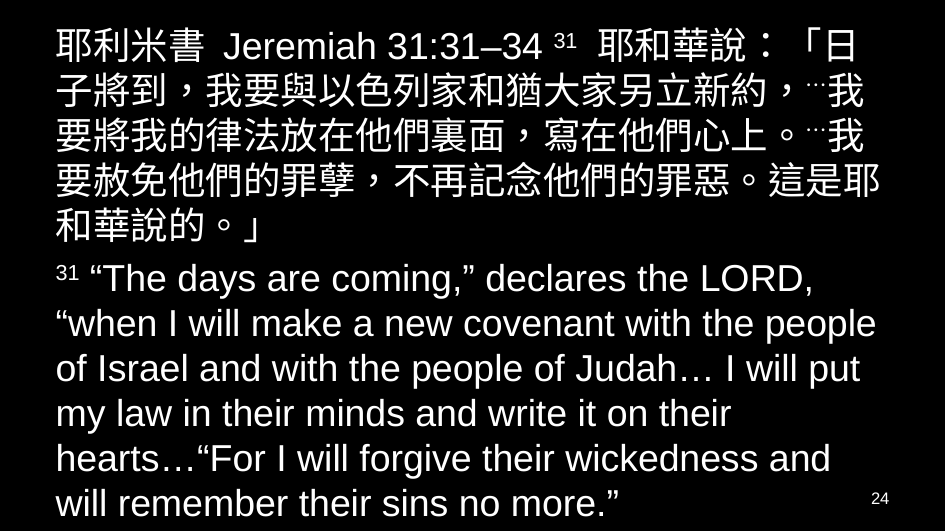

耶利米書 Jeremiah 31:31–34 31 耶和華說：「日子將到，我要與以色列家和猶大家另立新約，…我要將我的律法放在他們裏面，寫在他們心上。…我要赦免他們的罪孽，不再記念他們的罪惡。這是耶和華說的。」
31 “The days are coming,” declares the Lord, “when I will make a new covenant with the people of Israel and with the people of Judah… I will put my law in their minds and write it on their hearts…“For I will forgive their wickedness and will remember their sins no more.”

24